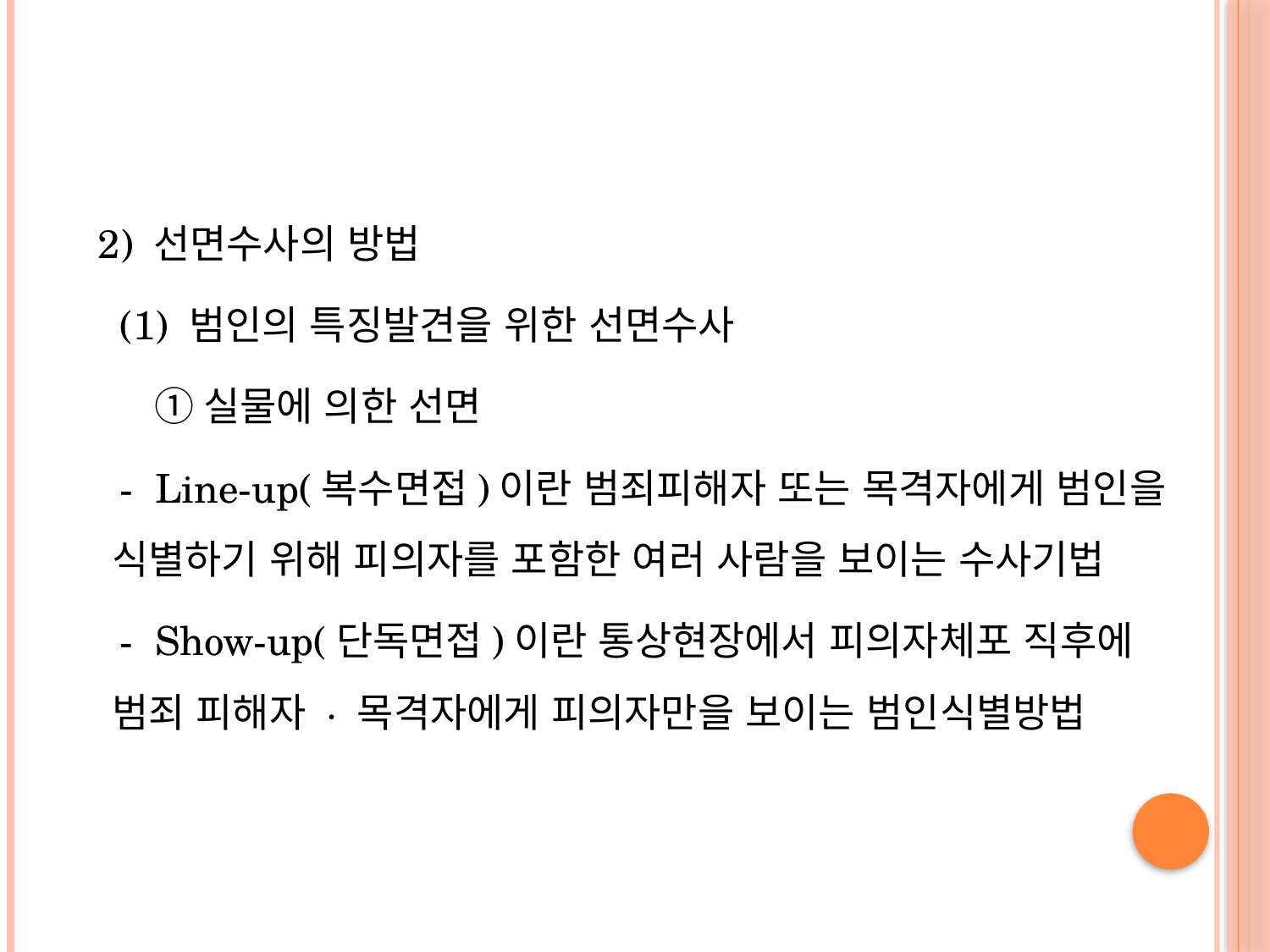

#
  2) 선면수사의 방법
    (1) 범인의 특징발견을 위한 선면수사
       ①실물에 의한 선면
    -  Line-up(복수면접)이란 범죄피해자 또는 목격자에게 범인을 식별하기 위해 피의자를 포함한 여러 사람을 보이는 수사기법
    -  Show-up(단독면접)이란 통상현장에서 피의자체포 직후에 범죄 피해자 · 목격자에게 피의자만을 보이는 범인식별방법